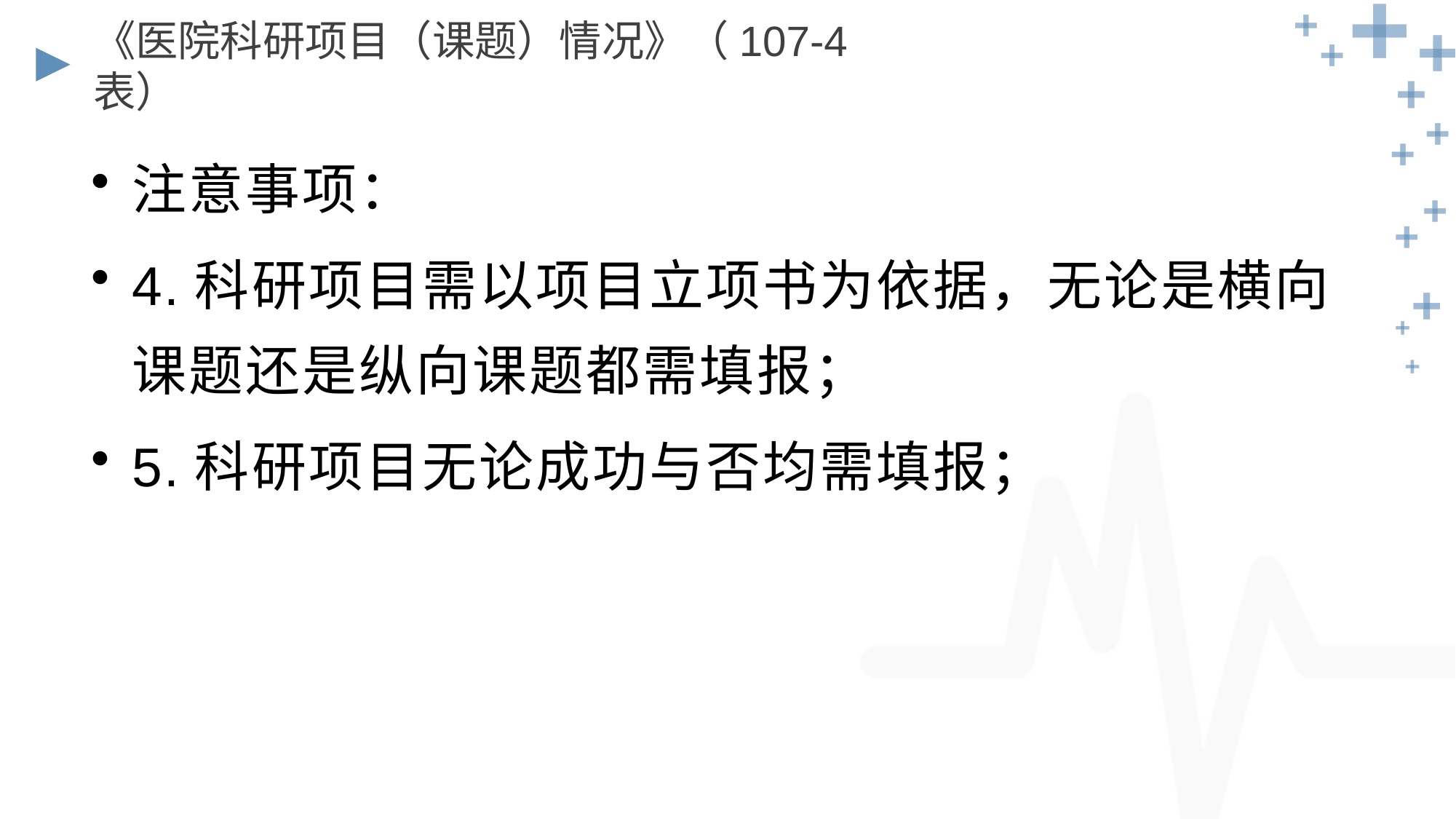

《医院科研项目（课题）情况》（107-4表）

注意事项：
4.科研项目需以项目立项书为依据，无论是横向课题还是纵向课题都需填报；
5.科研项目无论成功与否均需填报；